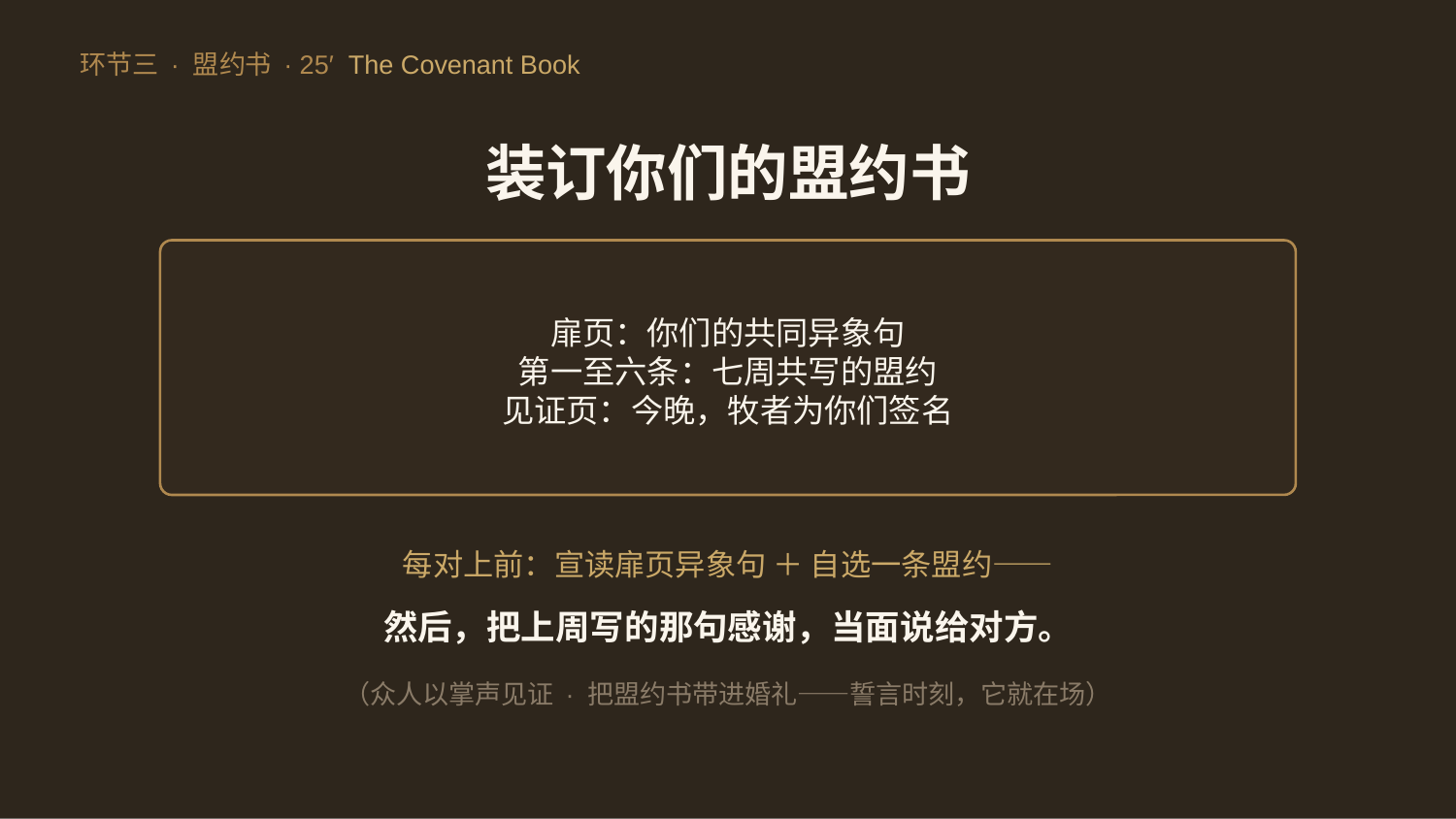

环节三 · 盟约书 · 25′  The Covenant Book
装订你们的盟约书

扉页：你们的共同异象句
第一至六条：七周共写的盟约
见证页：今晚，牧者为你们签名
每对上前：宣读扉页异象句 ＋ 自选一条盟约——
然后，把上周写的那句感谢，当面说给对方。
（众人以掌声见证 · 把盟约书带进婚礼——誓言时刻，它就在场）